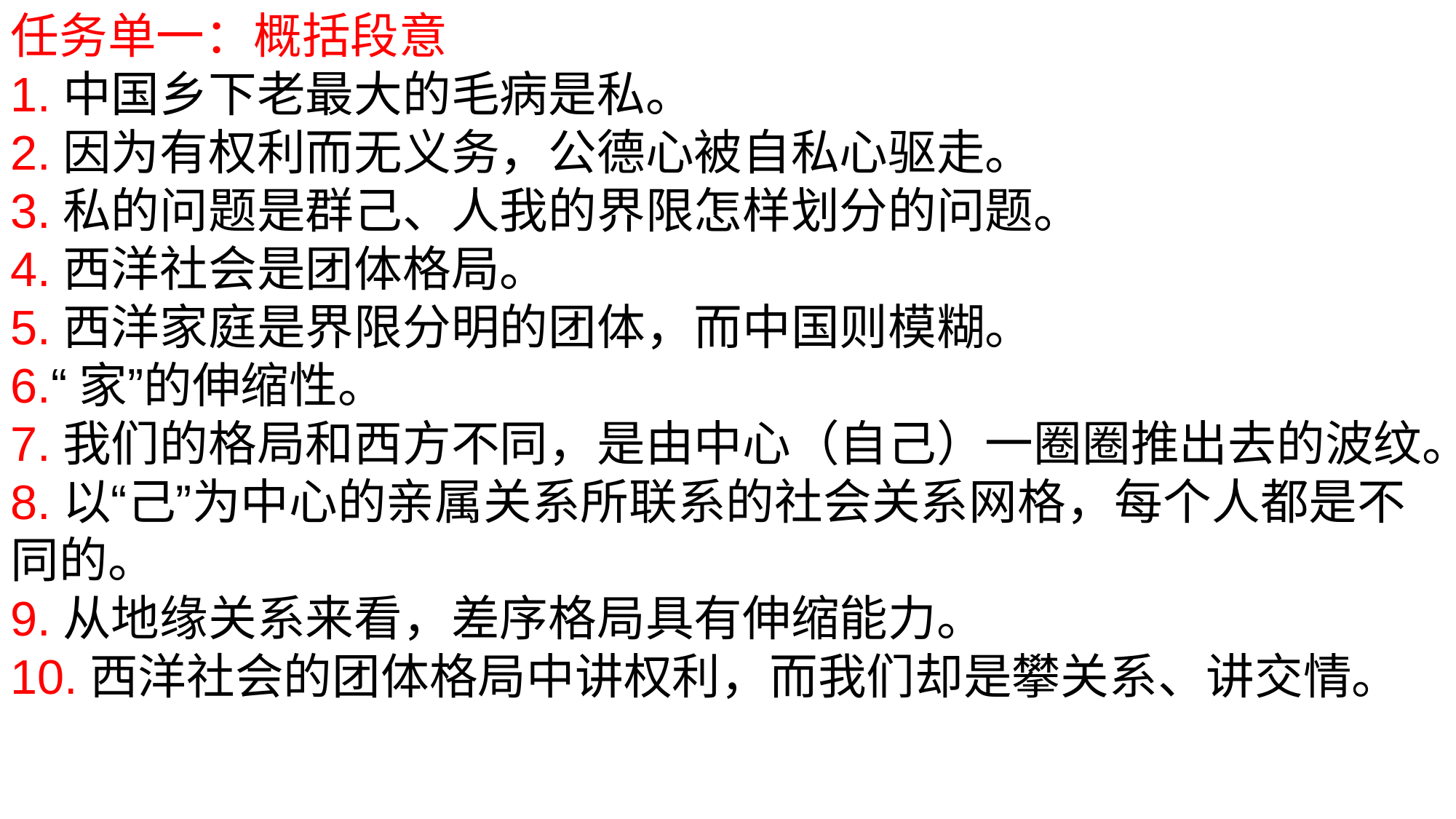

任务单一：概括段意
1.中国乡下老最大的毛病是私。
2.因为有权利而无义务，公德心被自私心驱走。
3.私的问题是群己、人我的界限怎样划分的问题。
4.西洋社会是团体格局。
5.西洋家庭是界限分明的团体，而中国则模糊。
6.“家”的伸缩性。
7.我们的格局和西方不同，是由中心（自己）一圈圈推出去的波纹。
8.以“己”为中心的亲属关系所联系的社会关系网格，每个人都是不同的。
9.从地缘关系来看，差序格局具有伸缩能力。
10.西洋社会的团体格局中讲权利，而我们却是攀关系、讲交情。